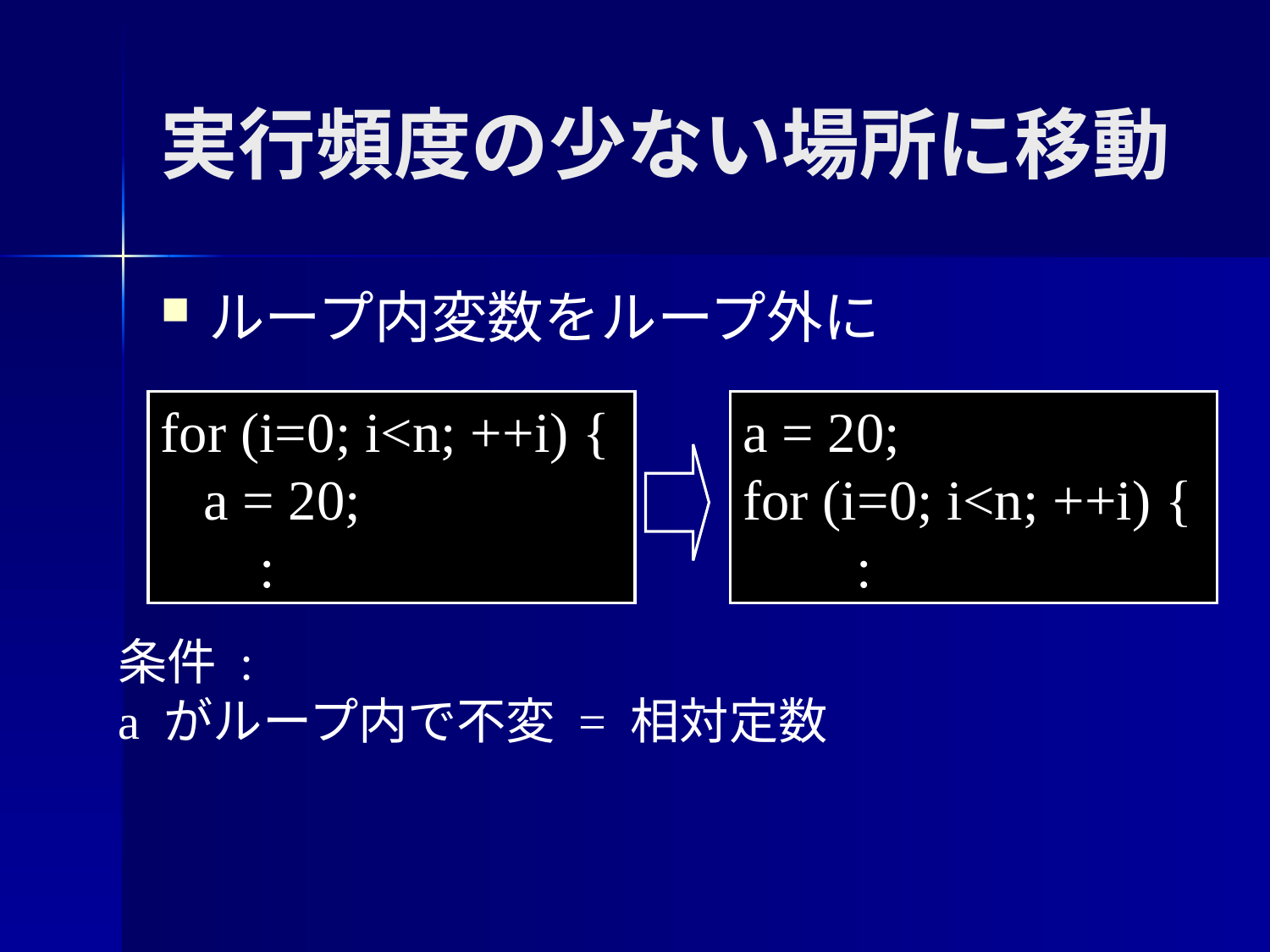

実行頻度の少ない場所に移動
ループ内変数をループ外に
for (i=0; i<n; ++i) {
   a = 20;
       :
a = 20;
for (i=0; i<n; ++i) {
        :

条件 :
a がループ内で不変 = 相対定数